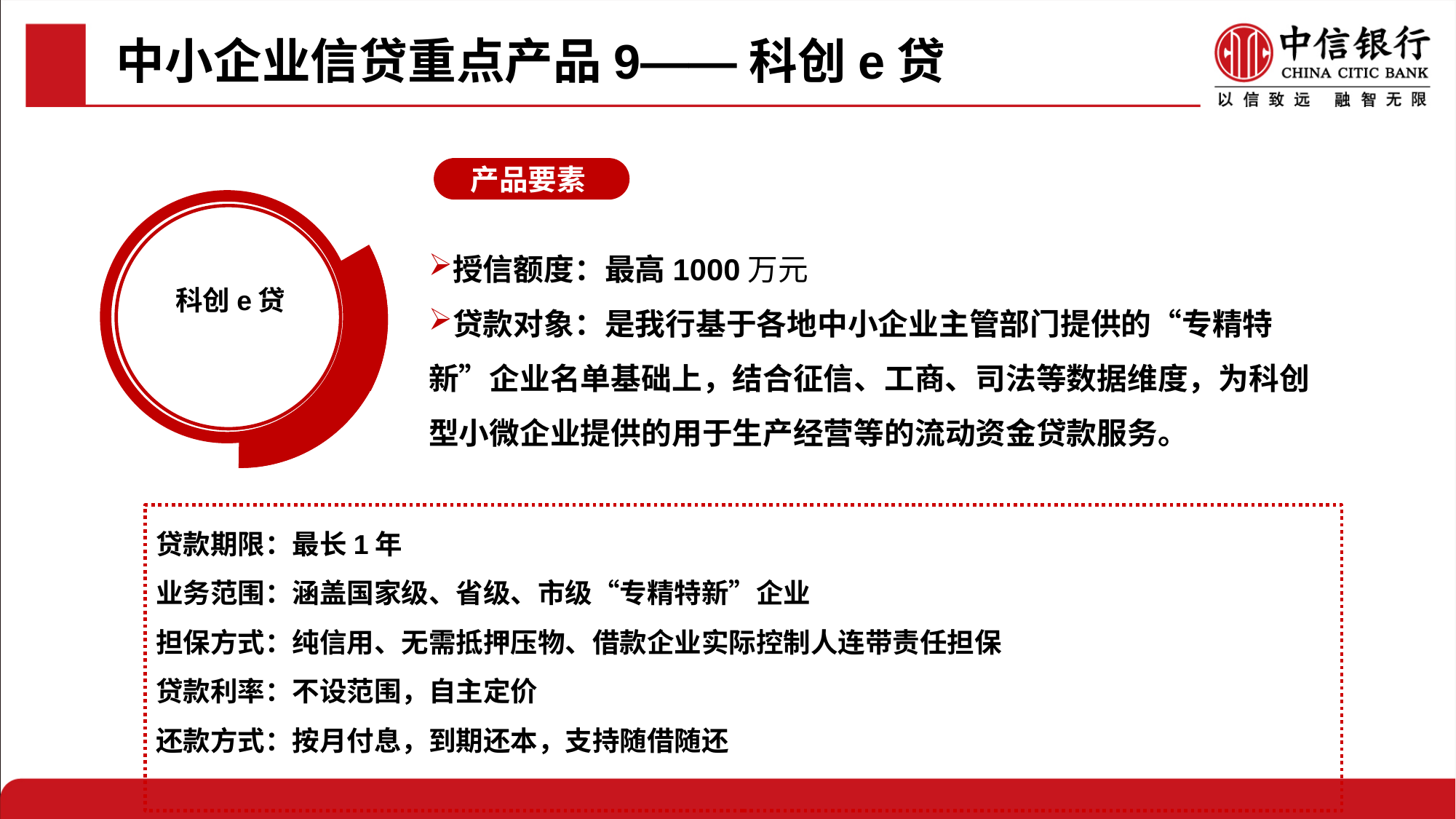

中小企业信贷重点产品9——科创e贷
完善战略客户经营管理体系
产品定义：

产品要素
加强小企业客户专营

科创e贷

授信额度：最高1000万元
贷款对象：是我行基于各地中小企业主管部门提供的“专精特新”企业名单基础上，结合征信、工商、司法等数据维度，为科创型小微企业提供的用于生产经营等的流动资金贷款服务。
贷款期限：最长1年
业务范围：涵盖国家级、省级、市级“专精特新”企业
担保方式：纯信用、无需抵押压物、借款企业实际控制人连带责任担保
贷款利率：不设范围，自主定价
还款方式：按月付息，到期还本，支持随借随还

21